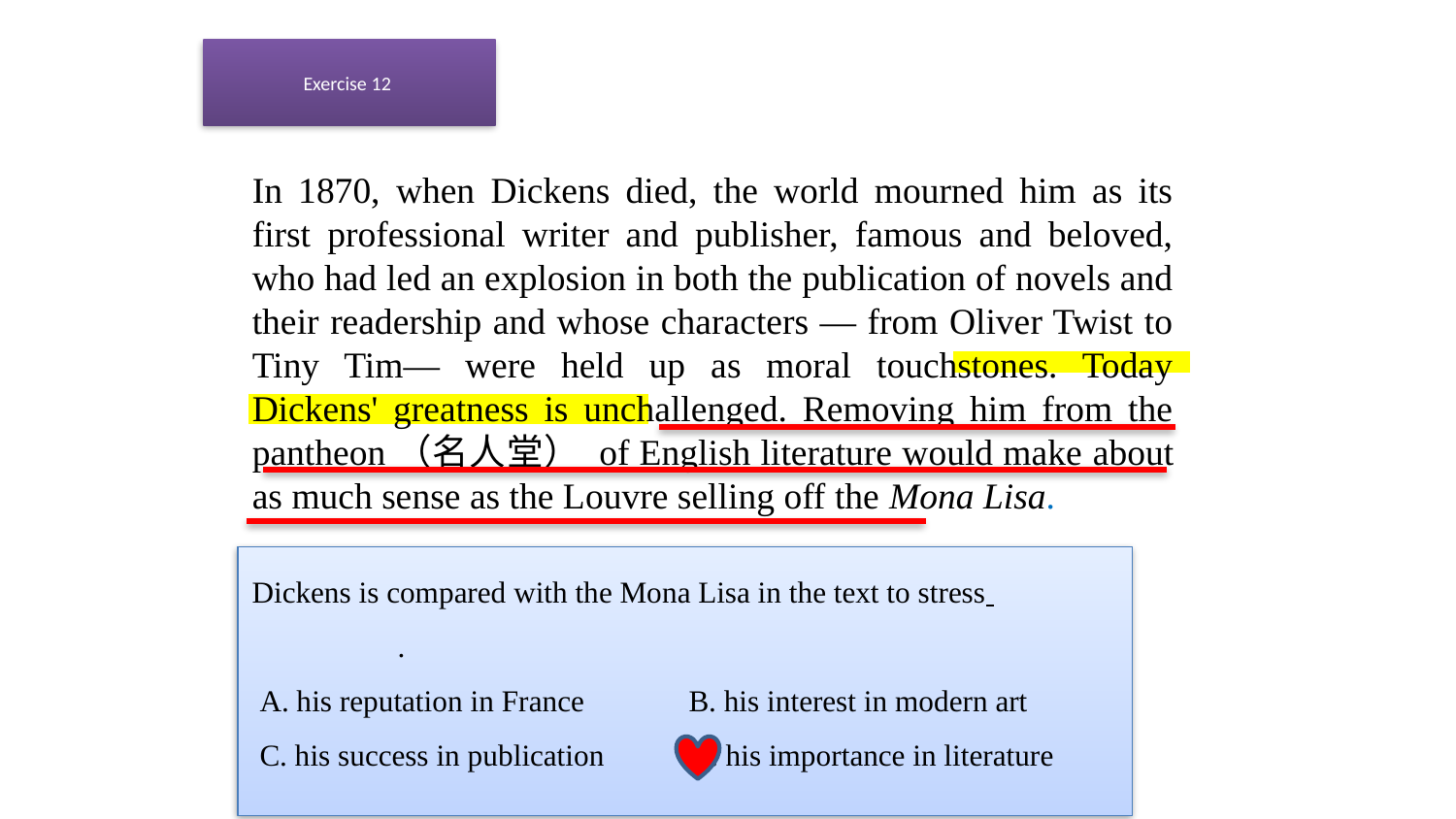

# Exercise 12
In 1870, when Dickens died, the world mourned him as its first professional writer and publisher, famous and beloved, who had led an explosion in both the publication of novels and their readership and whose characters — from Oliver Twist to Tiny Tim— were held up as moral touchstones. Today Dickens' greatness is unchallenged. Removing him from the pantheon（名人堂） of English literature would make about as much sense as the Louvre selling off the Mona Lisa.

Dickens is compared with the Mona Lisa in the text to stress 	.
 A. his reputation in France	B. his interest in modern art
 C. his success in publication	D. his importance in literature